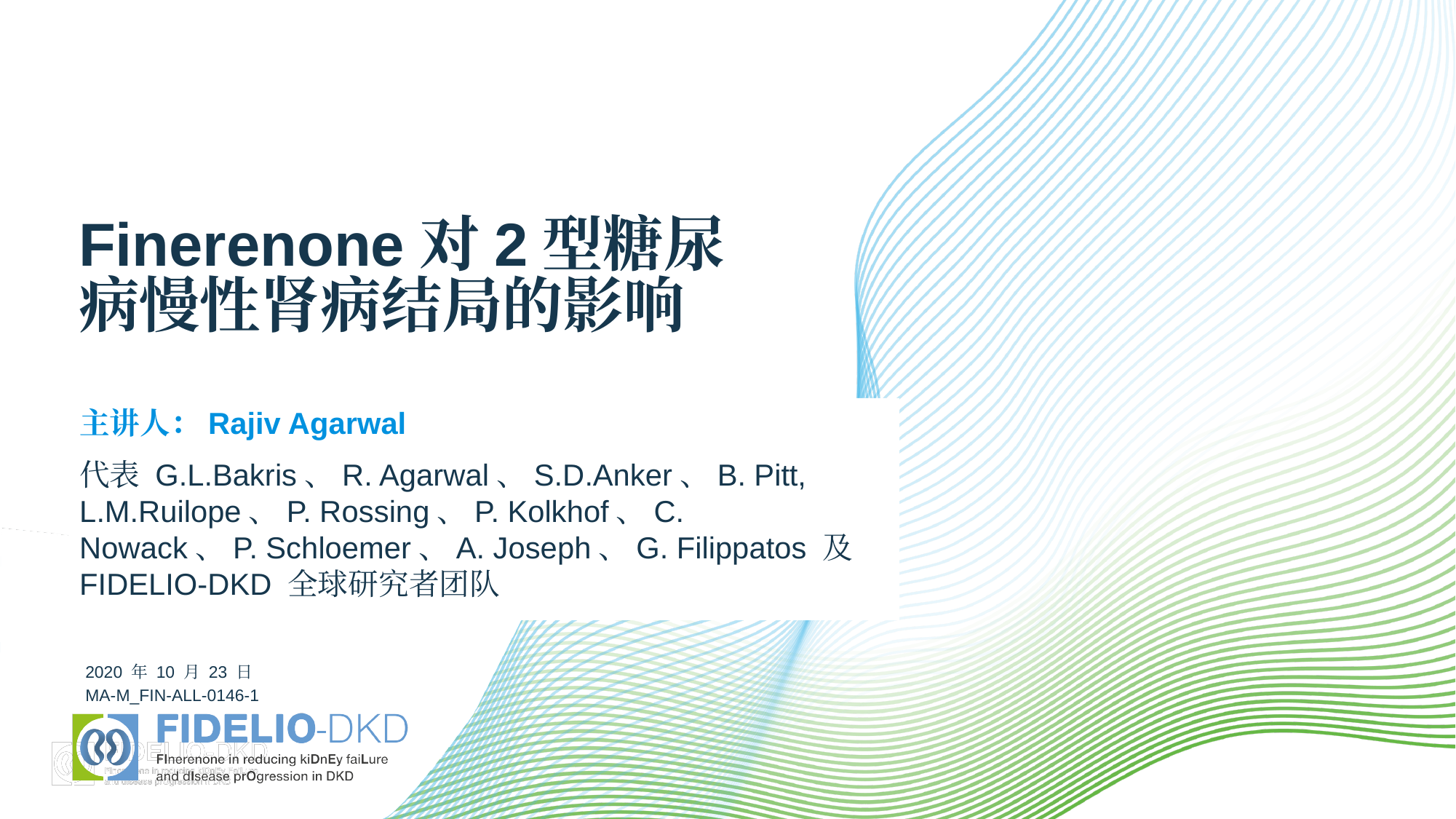

# Finerenone对2型糖尿病慢性肾病结局的影响
主讲人：Rajiv Agarwal
代表 G.L.Bakris、R. Agarwal、S.D.Anker、B. Pitt, L.M.Ruilope、P. Rossing、P. Kolkhof、C. Nowack、P. Schloemer、A. Joseph、G. Filippatos 及
FIDELIO-DKD 全球研究者团队
2020 年 10 月 23 日
MA-M_FIN-ALL-0146-1